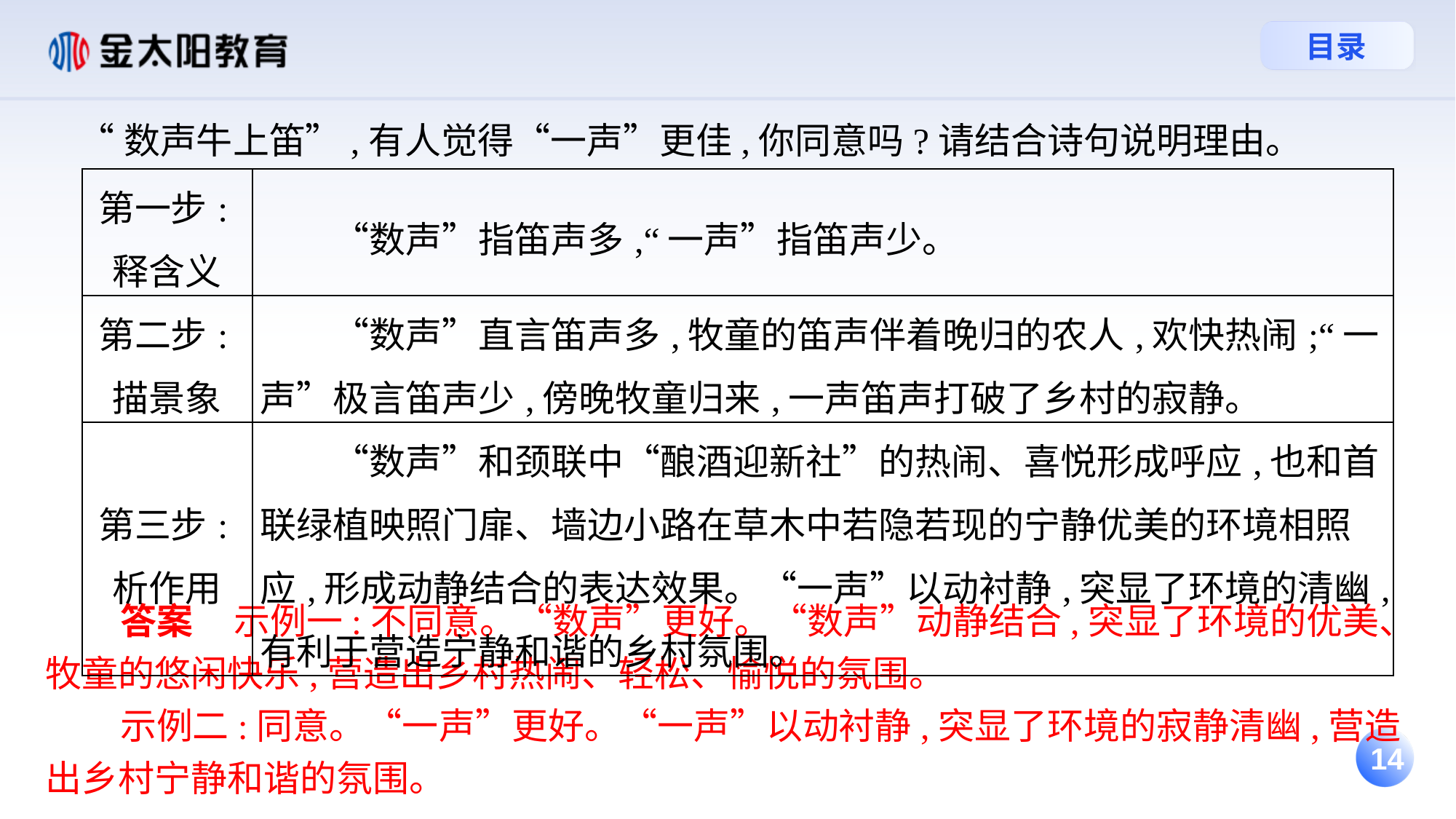

“数声牛上笛”,有人觉得“一声”更佳,你同意吗?请结合诗句说明理由。

        答案     示例一:不同意。“数声”更好。“数声”动静结合,突显了环境的优美、牧童的悠闲快乐,营造出乡村热闹、轻松、愉悦的氛围。
        示例二:同意。“一声”更好。“一声”以动衬静,突显了环境的寂静清幽,营造出乡村宁静和谐的氛围。
| 第一步:释含义 | “数声”指笛声多,“一声”指笛声少。 |
| --- | --- |
| 第二步:描景象 | “数声”直言笛声多,牧童的笛声伴着晚归的农人,欢快热闹;“一声”极言笛声少,傍晚牧童归来,一声笛声打破了乡村的寂静。 |
| 第三步:析作用 | “数声”和颈联中“酿酒迎新社”的热闹、喜悦形成呼应,也和首联绿植映照门扉、墙边小路在草木中若隐若现的宁静优美的环境相照应,形成动静结合的表达效果。“一声”以动衬静,突显了环境的清幽,有利于营造宁静和谐的乡村氛围。 |